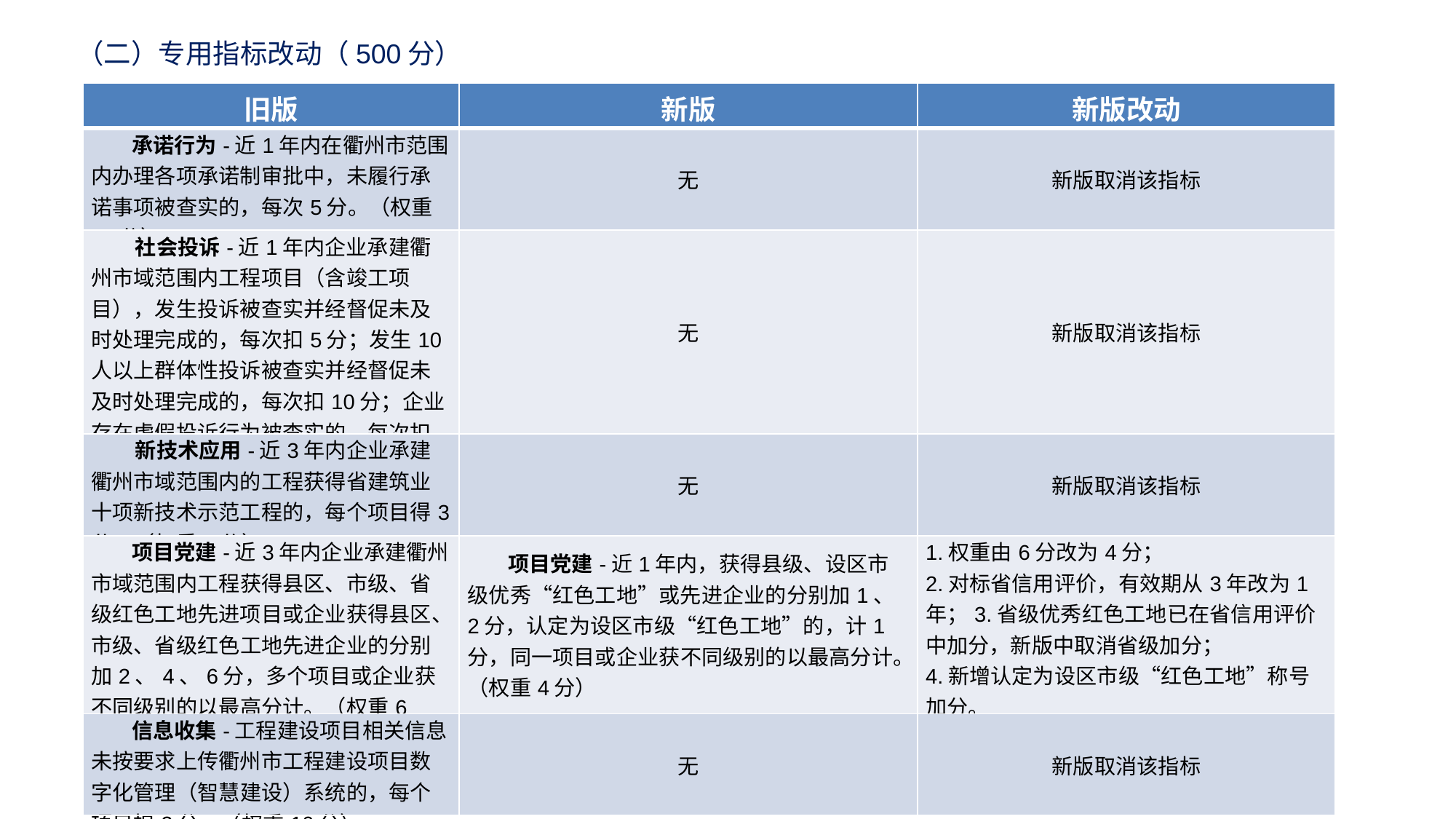

（二）专用指标改动（500分）

| 旧版 | 新版 | 新版改动 |
| --- | --- | --- |
| 承诺行为-近1年内在衢州市范围内办理各项承诺制审批中，未履行承诺事项被查实的，每次5分。（权重10分） | 无 | 新版取消该指标 |
| 社会投诉-近1年内企业承建衢州市域范围内工程项目（含竣工项目），发生投诉被查实并经督促未及时处理完成的，每次扣5分；发生10人以上群体性投诉被查实并经督促未及时处理完成的，每次扣10分；企业存在虚假投诉行为被查实的，每次扣10分，扣完为止。（权重20分） | 无 | 新版取消该指标 |
| 新技术应用-近3年内企业承建衢州市域范围内的工程获得省建筑业十项新技术示范工程的，每个项目得3分。（权重6分） | 无 | 新版取消该指标 |
| 项目党建-近3年内企业承建衢州市域范围内工程获得县区、市级、省级红色工地先进项目或企业获得县区、市级、省级红色工地先进企业的分别加2、4、6分，多个项目或企业获不同级别的以最高分计。（权重6分） | 项目党建-近1年内，获得县级、设区市级优秀“红色工地”或先进企业的分别加1、2分，认定为设区市级“红色工地”的，计1分，同一项目或企业获不同级别的以最高分计。（权重4分） | 1.权重由6分改为4分； 2.对标省信用评价，有效期从3年改为1年；3.省级优秀红色工地已在省信用评价中加分，新版中取消省级加分； 4.新增认定为设区市级“红色工地”称号加分。 |
| 信息收集-工程建设项目相关信息未按要求上传衢州市工程建设项目数字化管理（智慧建设）系统的，每个项目扣2分。（权重10分） | 无 | 新版取消该指标 |